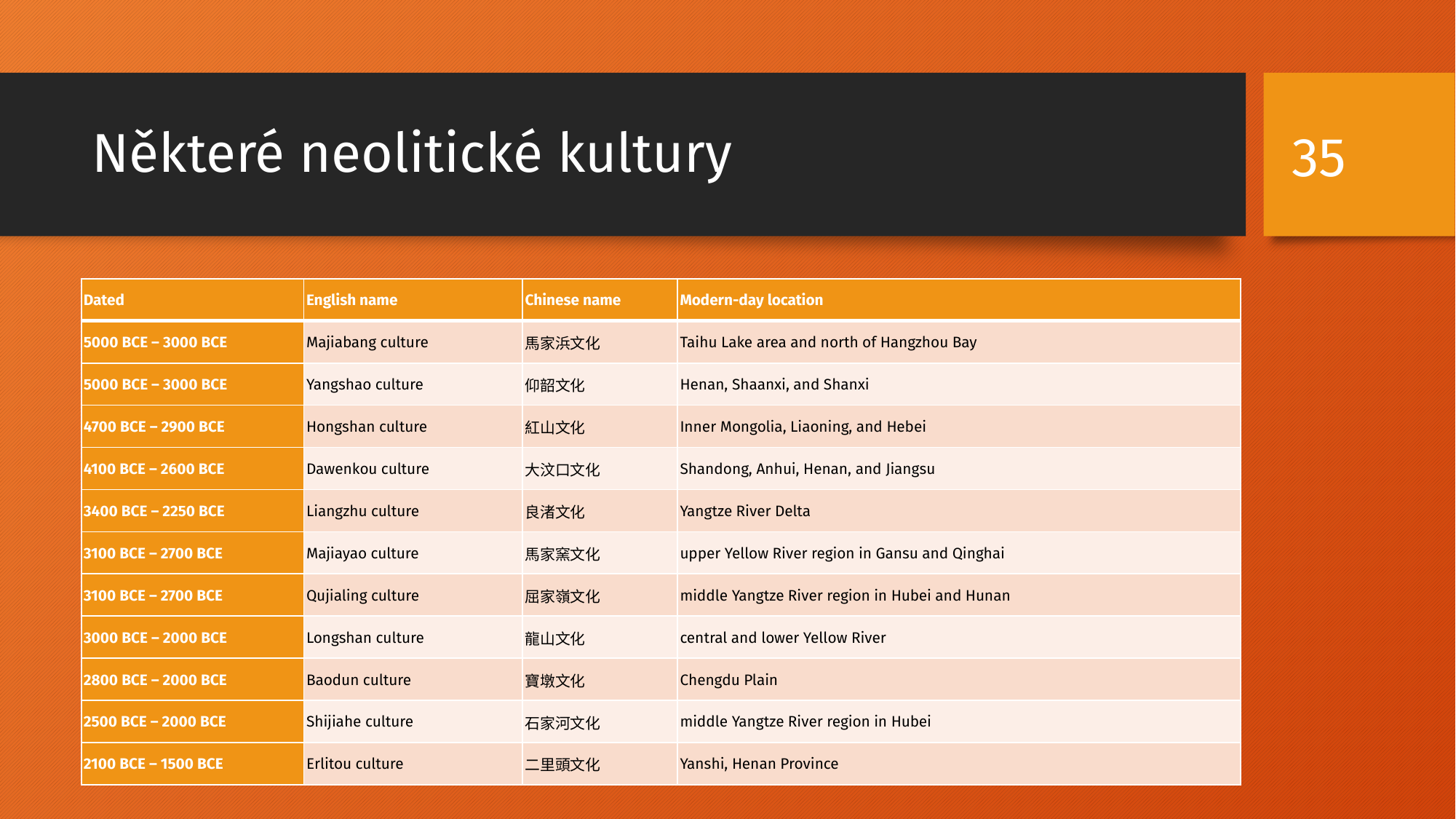

35
# Některé neolitické kultury
| Dated | English name | Chinese name | Modern-day location |
| --- | --- | --- | --- |
| 5000 BCE – 3000 BCE | Majiabang culture | 馬家浜文化 | Taihu Lake area and north of Hangzhou Bay |
| 5000 BCE – 3000 BCE | Yangshao culture | 仰韶文化 | Henan, Shaanxi, and Shanxi |
| 4700 BCE – 2900 BCE | Hongshan culture | 紅山文化 | Inner Mongolia, Liaoning, and Hebei |
| 4100 BCE – 2600 BCE | Dawenkou culture | 大汶口文化 | Shandong, Anhui, Henan, and Jiangsu |
| 3400 BCE – 2250 BCE | Liangzhu culture | 良渚文化 | Yangtze River Delta |
| 3100 BCE – 2700 BCE | Majiayao culture | 馬家窯文化 | upper Yellow River region in Gansu and Qinghai |
| 3100 BCE – 2700 BCE | Qujialing culture | 屈家嶺文化 | middle Yangtze River region in Hubei and Hunan |
| 3000 BCE – 2000 BCE | Longshan culture | 龍山文化 | central and lower Yellow River |
| 2800 BCE – 2000 BCE | Baodun culture | 寶墩文化 | Chengdu Plain |
| 2500 BCE – 2000 BCE | Shijiahe culture | 石家河文化 | middle Yangtze River region in Hubei |
| 2100 BCE – 1500 BCE | Erlitou culture | 二里頭文化 | Yanshi, Henan Province |